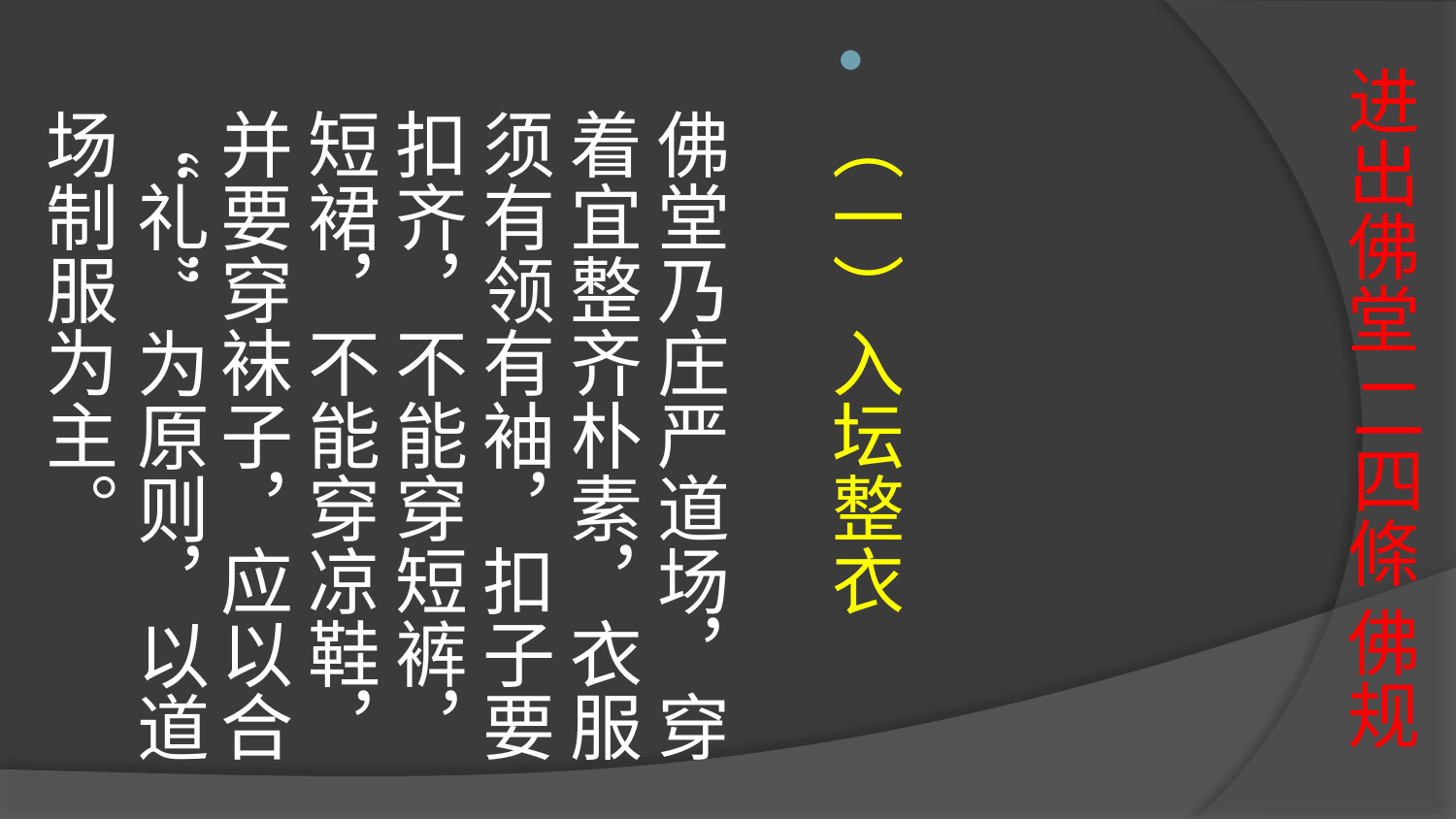

# 进出佛堂 二四條 佛规
（一）入坛整衣
佛堂乃庄严道场，穿着宜整齐朴素，衣服须有领有袖，扣子要扣齐，不能穿短裤，短裙，不能穿凉鞋，并要穿袜子，应以合“礼”为原则，以道场制服为主。